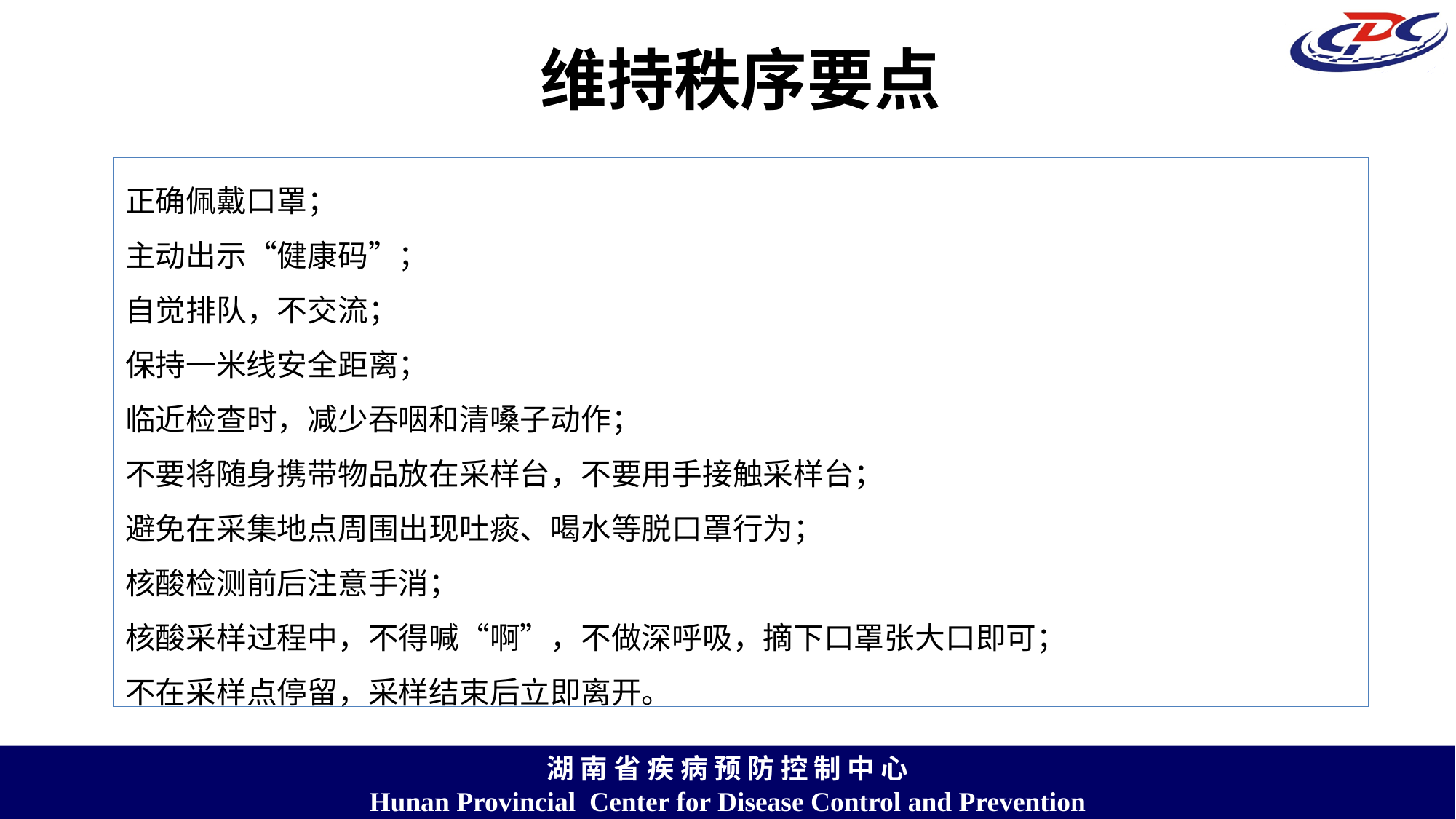

维持秩序要点
正确佩戴口罩；
主动出示“健康码”；
自觉排队，不交流；
保持一米线安全距离；
临近检查时，减少吞咽和清嗓子动作；
不要将随身携带物品放在采样台，不要用手接触采样台；
避免在采集地点周围出现吐痰、喝水等脱口罩行为；
核酸检测前后注意手消；
核酸采样过程中，不得喊“啊”，不做深呼吸，摘下口罩张大口即可；
不在采样点停留，采样结束后立即离开。